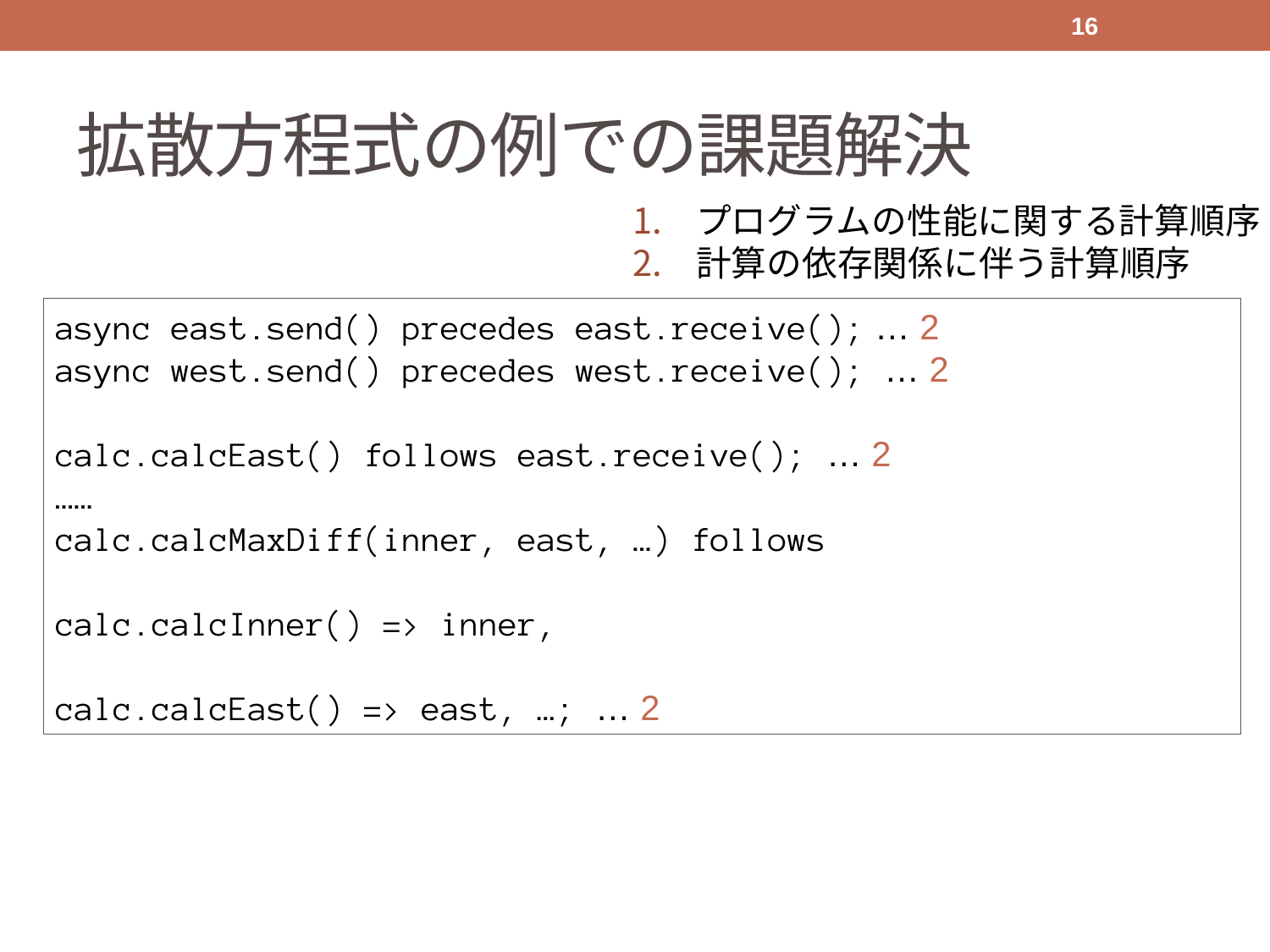

16
# 拡散方程式の例での課題解決
プログラムの性能に関する計算順序
計算の依存関係に伴う計算順序

async east.send() precedes east.receive(); … 2
async west.send() precedes west.receive(); … 2

calc.calcEast() follows east.receive(); … 2
……
calc.calcMaxDiff(inner, east, …) follows
								calc.calcInner() => inner,
								calc.calcEast() => east, …; … 2